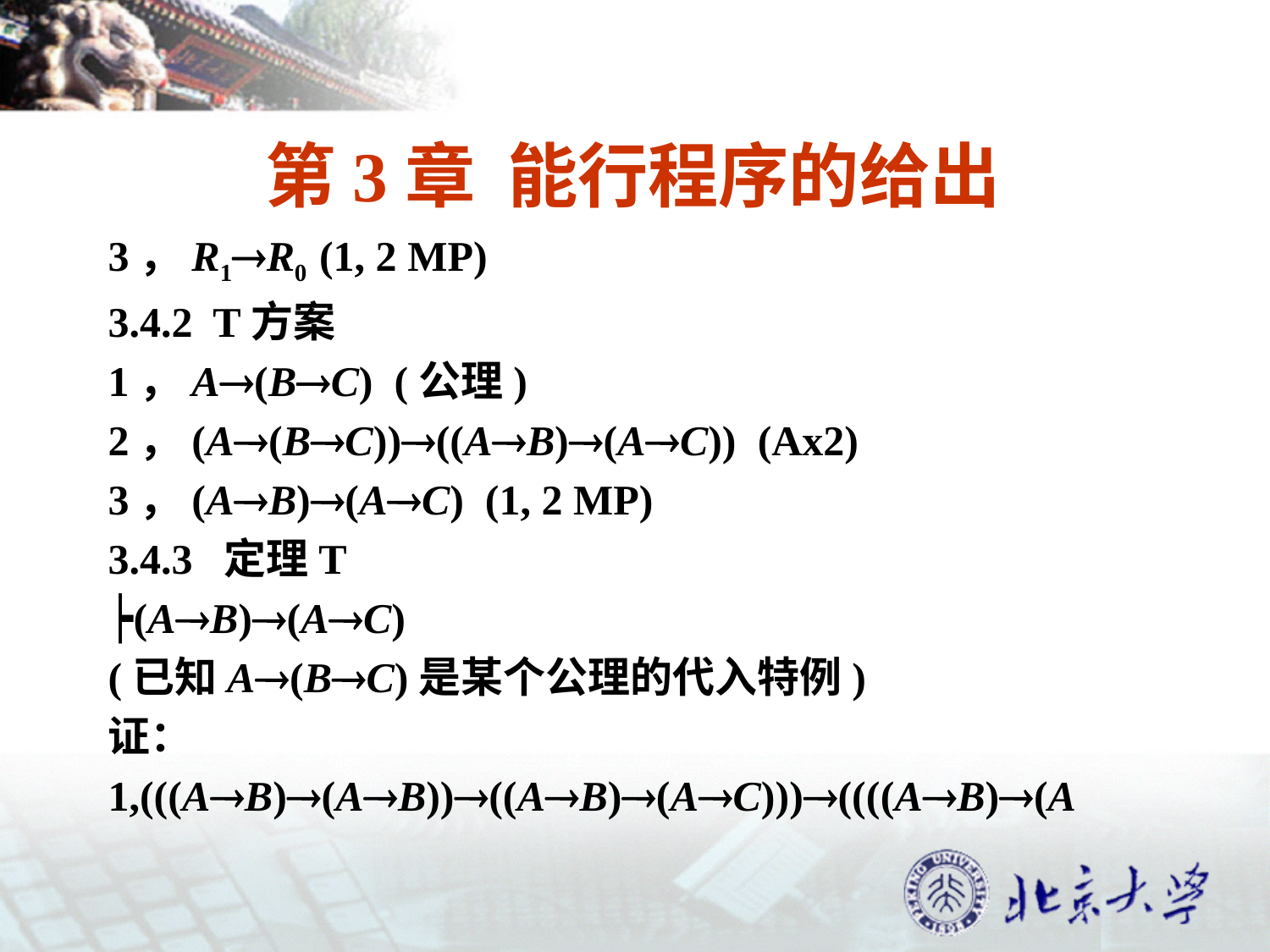

# 第3章  能行程序的给出
3，R1→R0  (1, 2 MP)
3.4.2  T方案
1，A→(B→C)  (公理)
2，(A→(B→C))→((A→B)→(A→C))  (Ax2)
3，(A→B)→(A→C)  (1, 2 MP)
3.4.3  定理T
┝(A→B)→(A→C)
(已知A→(B→C)是某个公理的代入特例)
证：
1,(((A→B)→(A→B))→((A→B)→(A→C)))→((((A→B)→(A